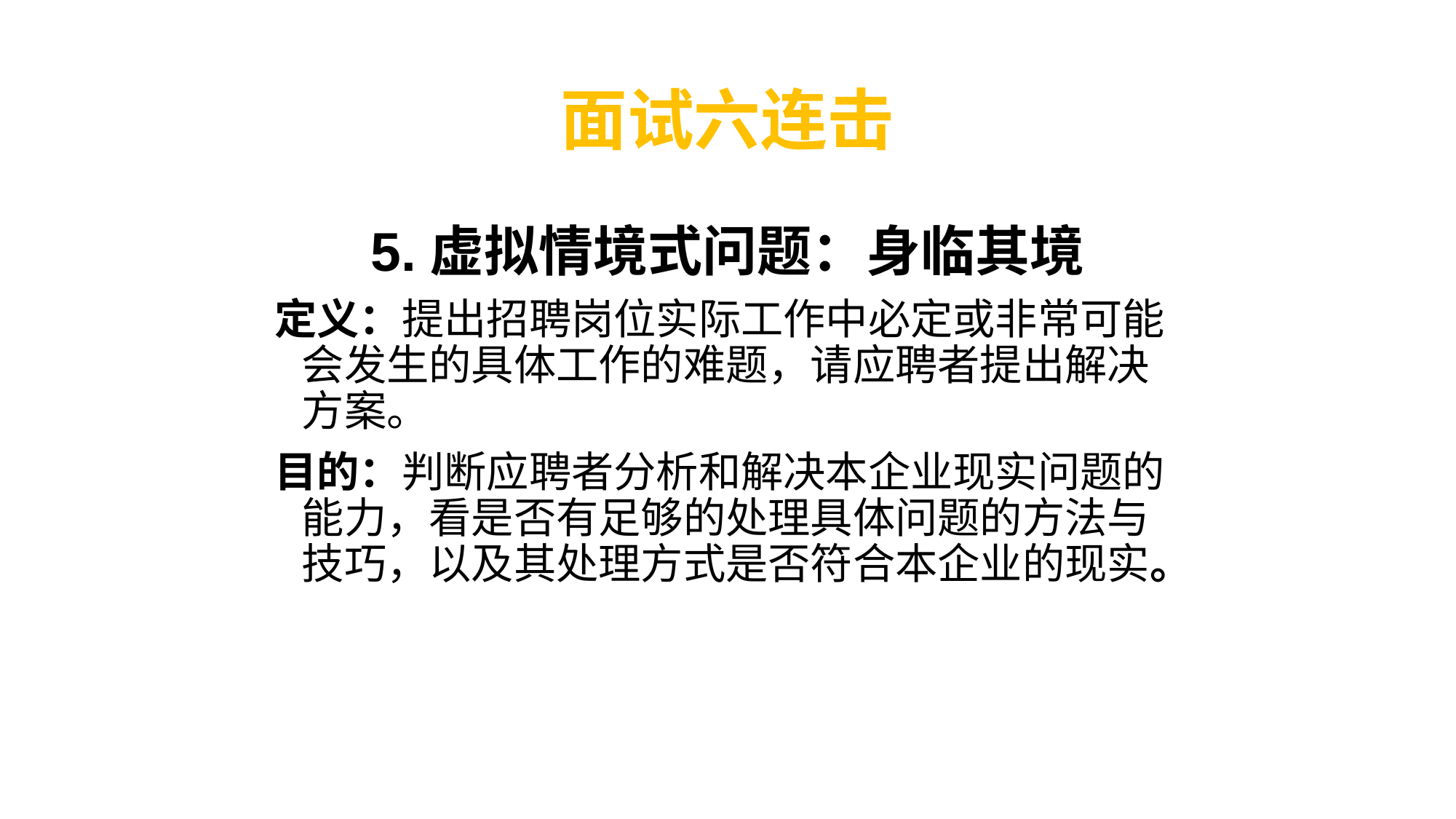

# 面试六连击
5.虚拟情境式问题：身临其境
定义：提出招聘岗位实际工作中必定或非常可能会发生的具体工作的难题，请应聘者提出解决方案。
目的：判断应聘者分析和解决本企业现实问题的能力，看是否有足够的处理具体问题的方法与技巧，以及其处理方式是否符合本企业的现实。